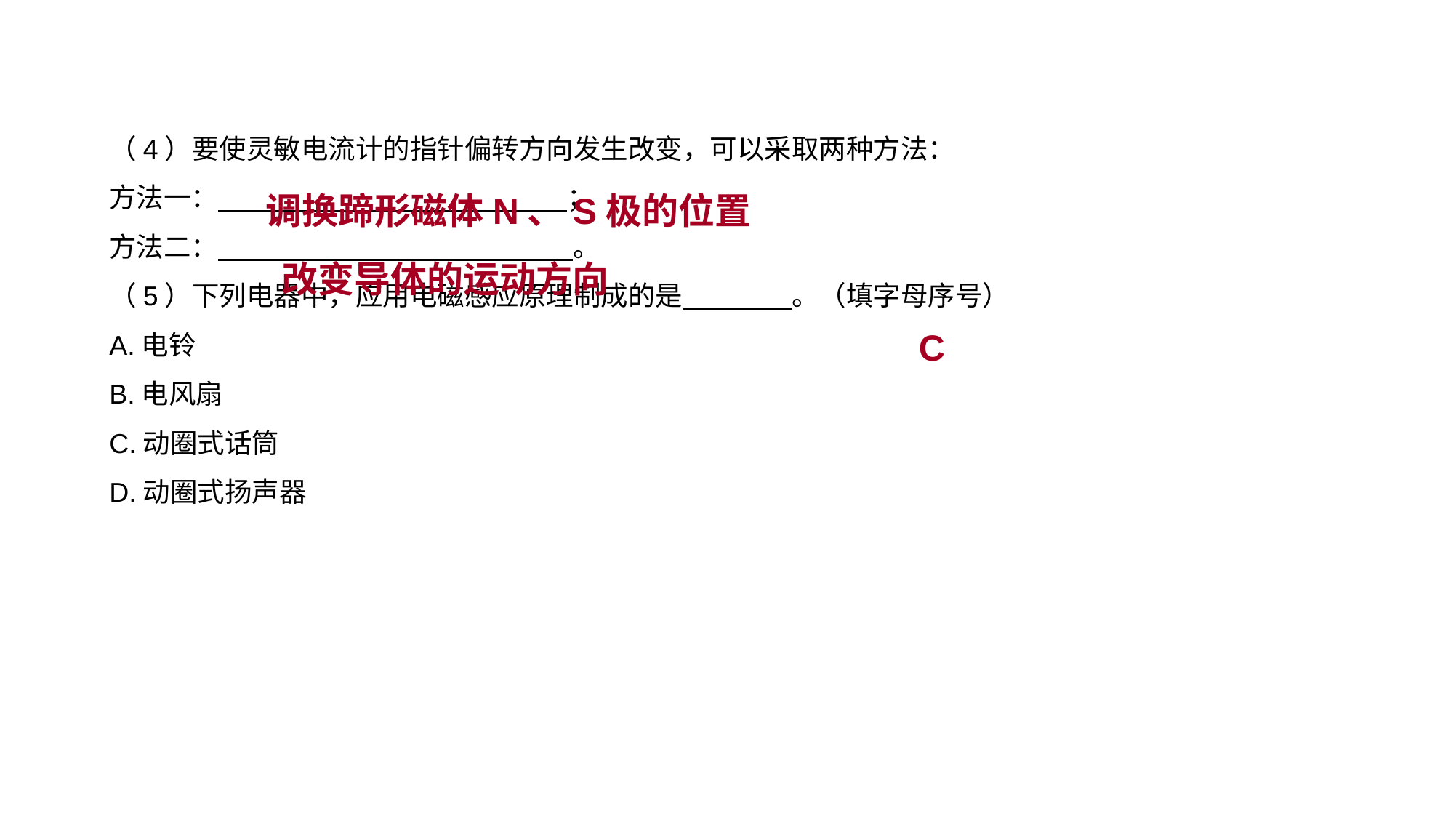

（4）要使灵敏电流计的指针偏转方向发生改变，可以采取两种方法：
方法一：　                                                    ；
方法二：　                                                     。
（5）下列电器中，应用电磁感应原理制成的是　　　　。（填字母序号）
A.电铃
B.电风扇
C.动圈式话筒
D.动圈式扬声器
调换蹄形磁体N、S极的位置
实验突破 素养提升
改变导体的运动方向
C